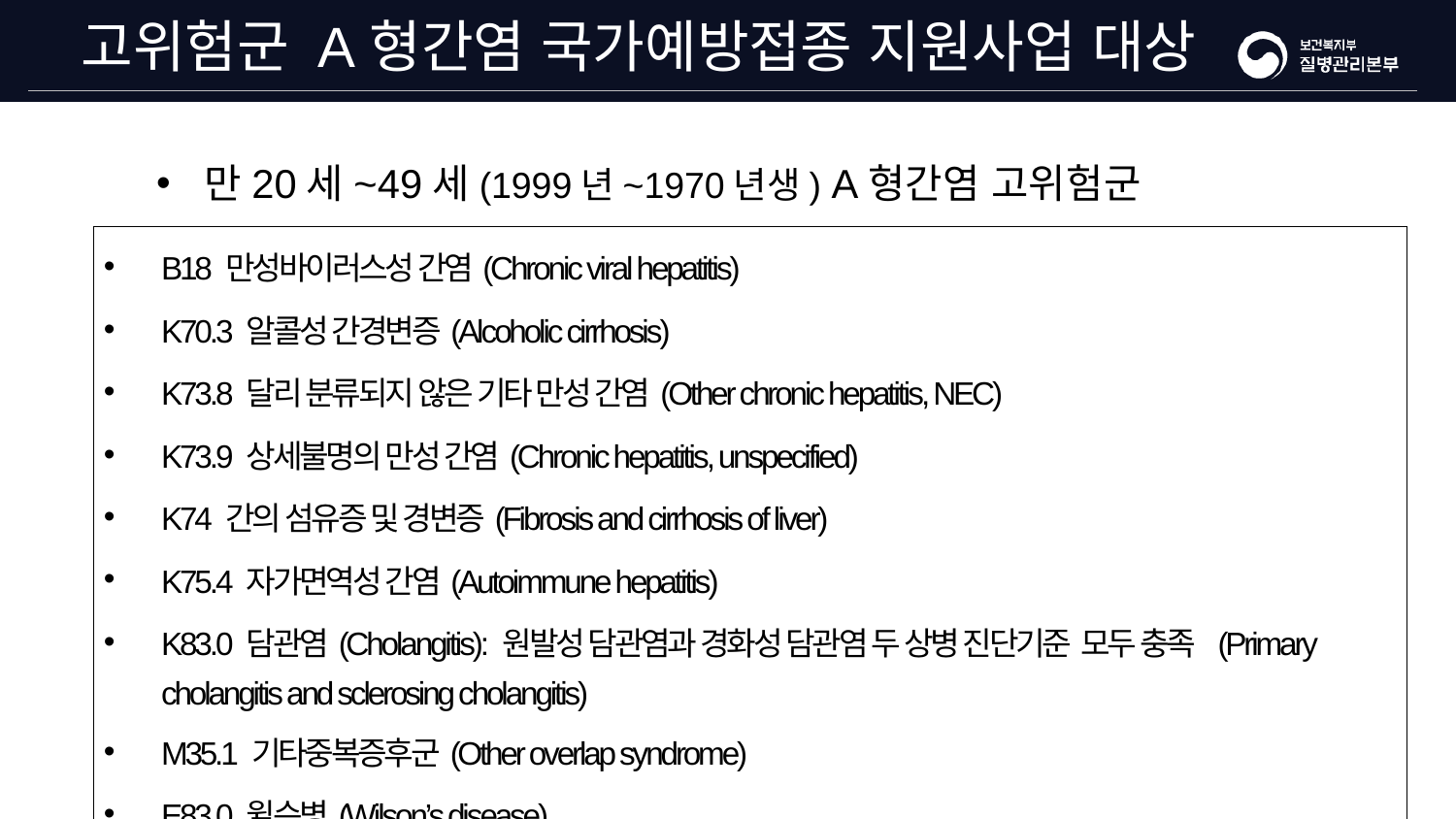

# 고위험군 A형간염 국가예방접종 지원사업 대상
 만20세~49세(1999년~1970년생) A형간염 고위험군

| B18 만성바이러스성 간염(Chronic viral hepatitis) K70.3 알콜성 간경변증(Alcoholic cirrhosis) K73.8 달리 분류되지 않은 기타 만성 간염(Other chronic hepatitis, NEC) K73.9 상세불명의 만성 간염(Chronic hepatitis, unspecified) K74 간의 섬유증 및 경변증(Fibrosis and cirrhosis of liver) K75.4 자가면역성 간염(Autoimmune hepatitis) K83.0 담관염(Cholangitis): 원발성 담관염과 경화성 담관염 두 상병 진단기준 모두 충족 (Primary cholangitis and sclerosing cholangitis) M35.1 기타중복증후군(Other overlap syndrome) E83.0 윌슨병(Wilson’s disease) I82.0 버드-키아리 증후군(Budd-Chiari syndrome) |
| --- |